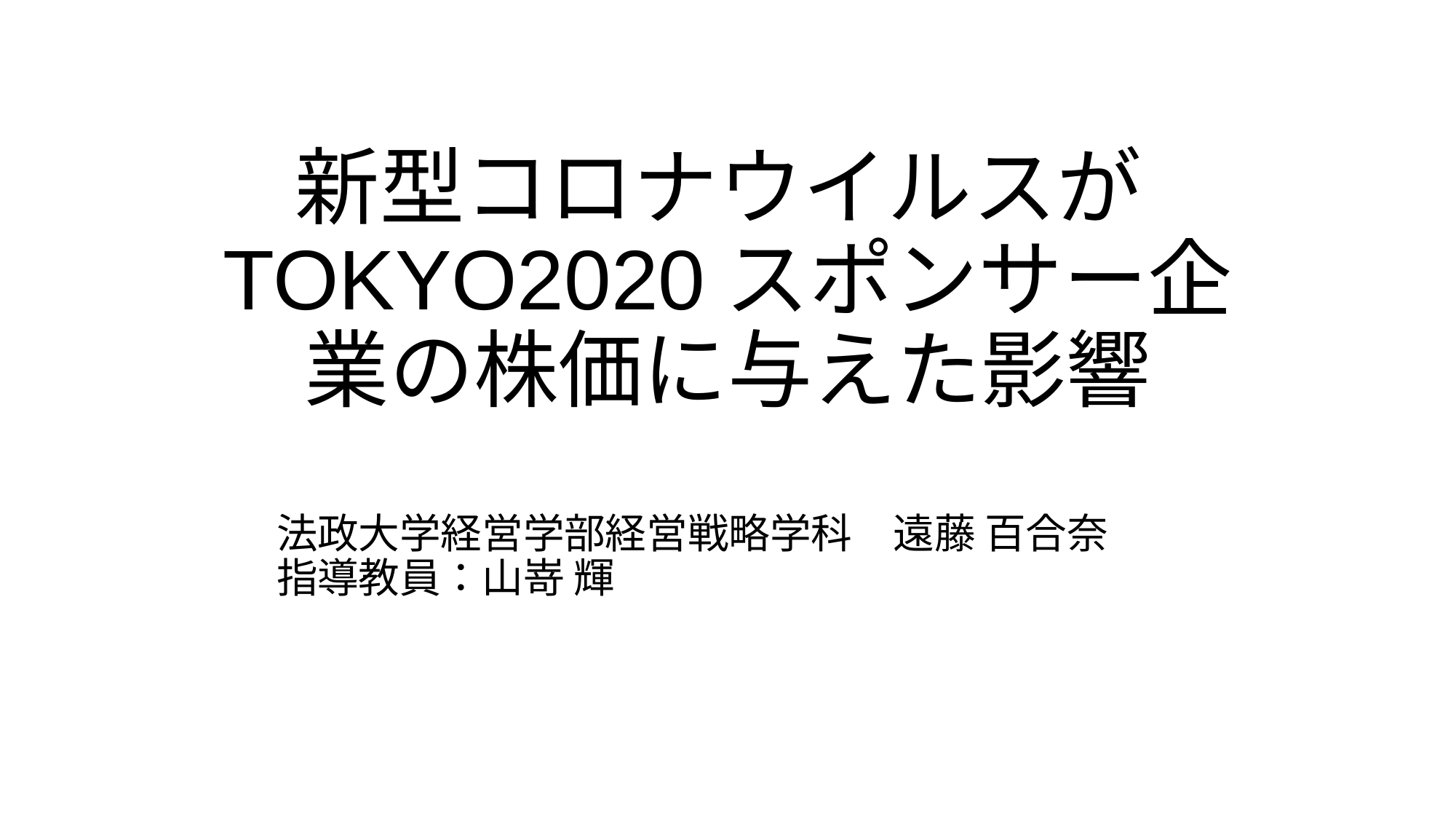

# 新型コロナウイルスがTOKYO2020スポンサー企業の株価に与えた影響
法政大学経営学部経営戦略学科　遠藤 百合奈
指導教員：山嵜 輝